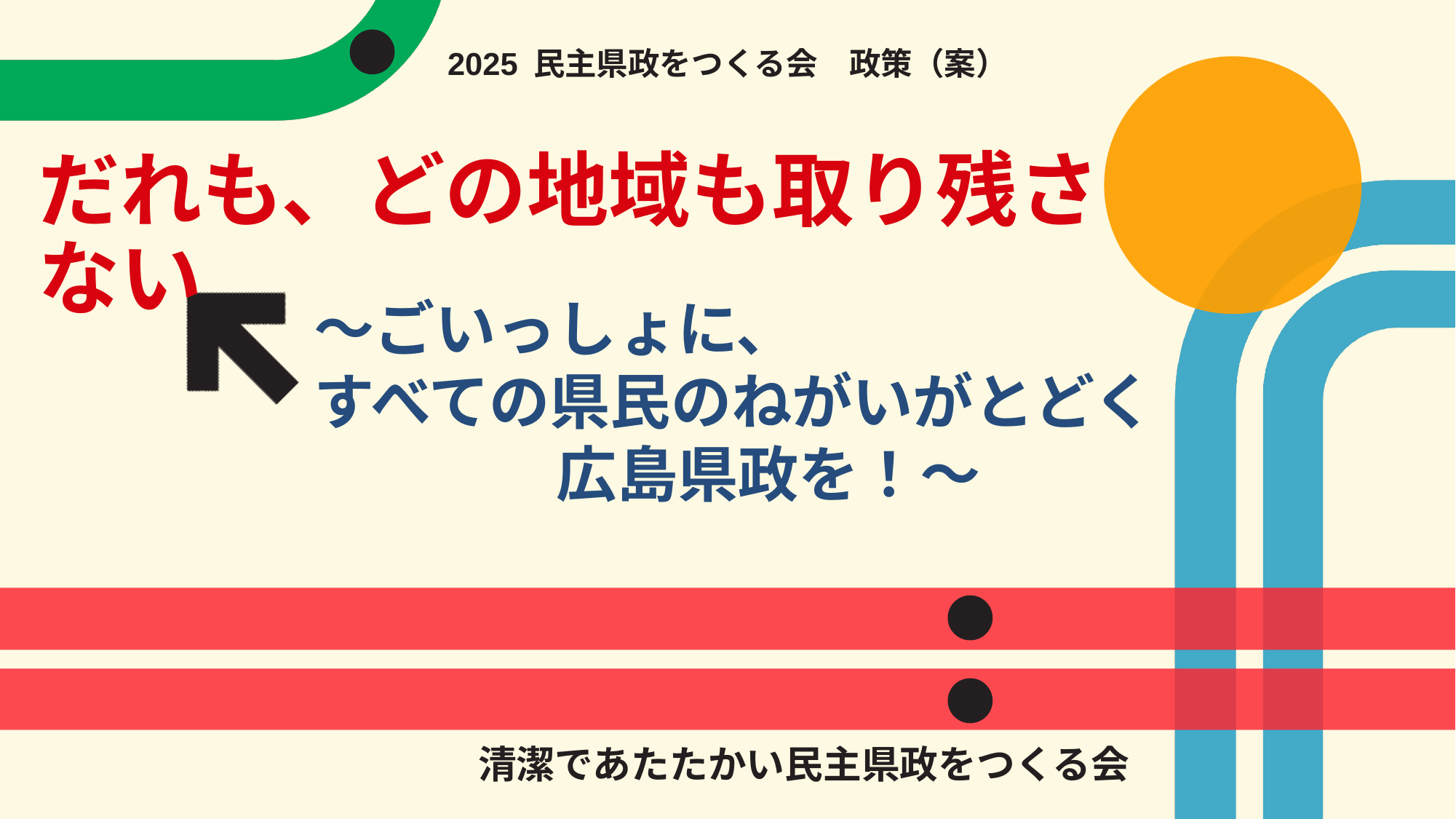

2025 民主県政をつくる会　政策（案）
# だれも、どの地域も取り残さない
～ごいっしょに、
すべての県民のねがいがとどく
　　　　広島県政を！～
清潔であたたかい民主県政をつくる会